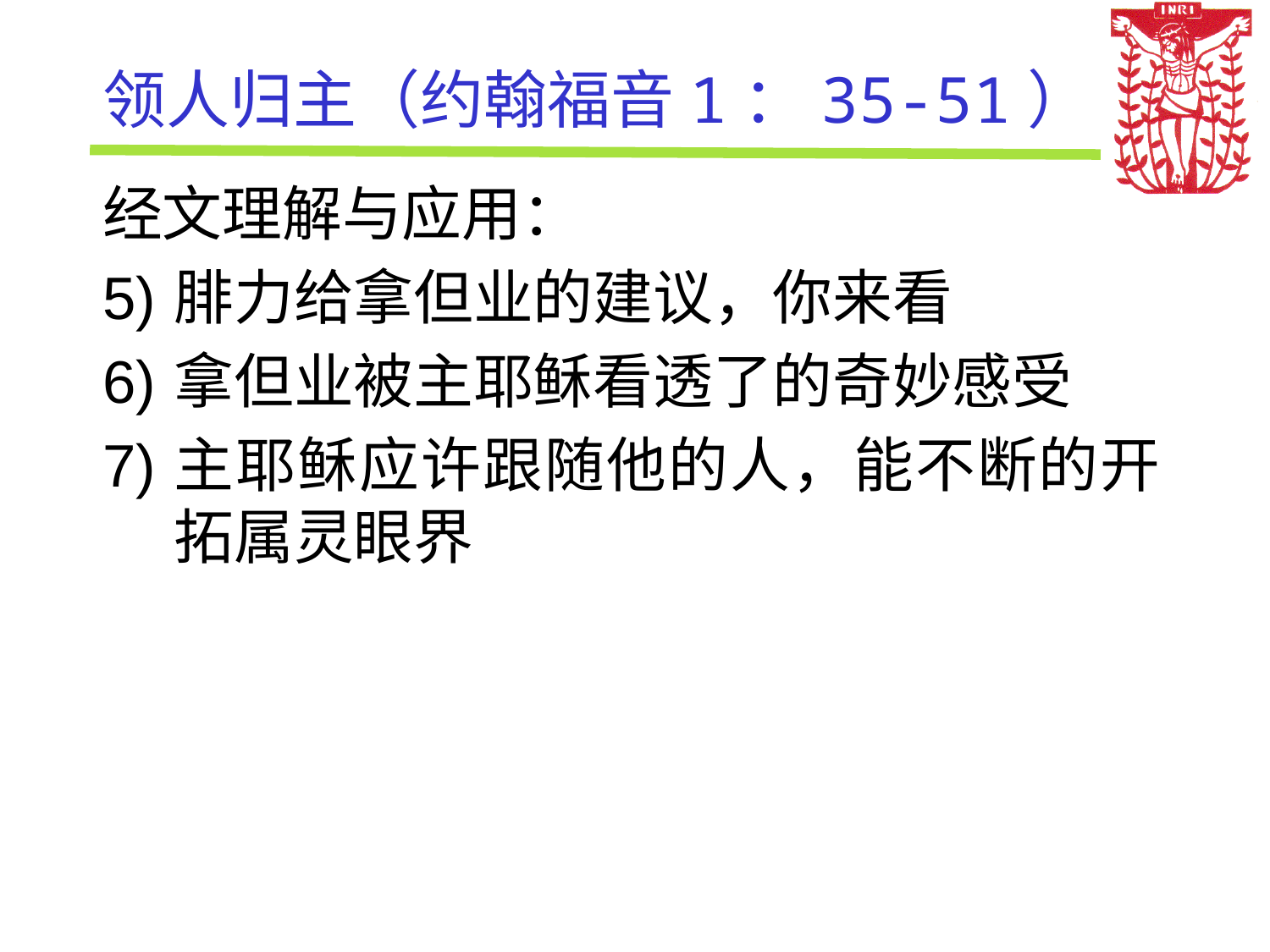

# 领人归主（约翰福音1：35-51）
经文理解与应用：
腓力给拿但业的建议，你来看
拿但业被主耶稣看透了的奇妙感受
主耶稣应许跟随他的人，能不断的开拓属灵眼界